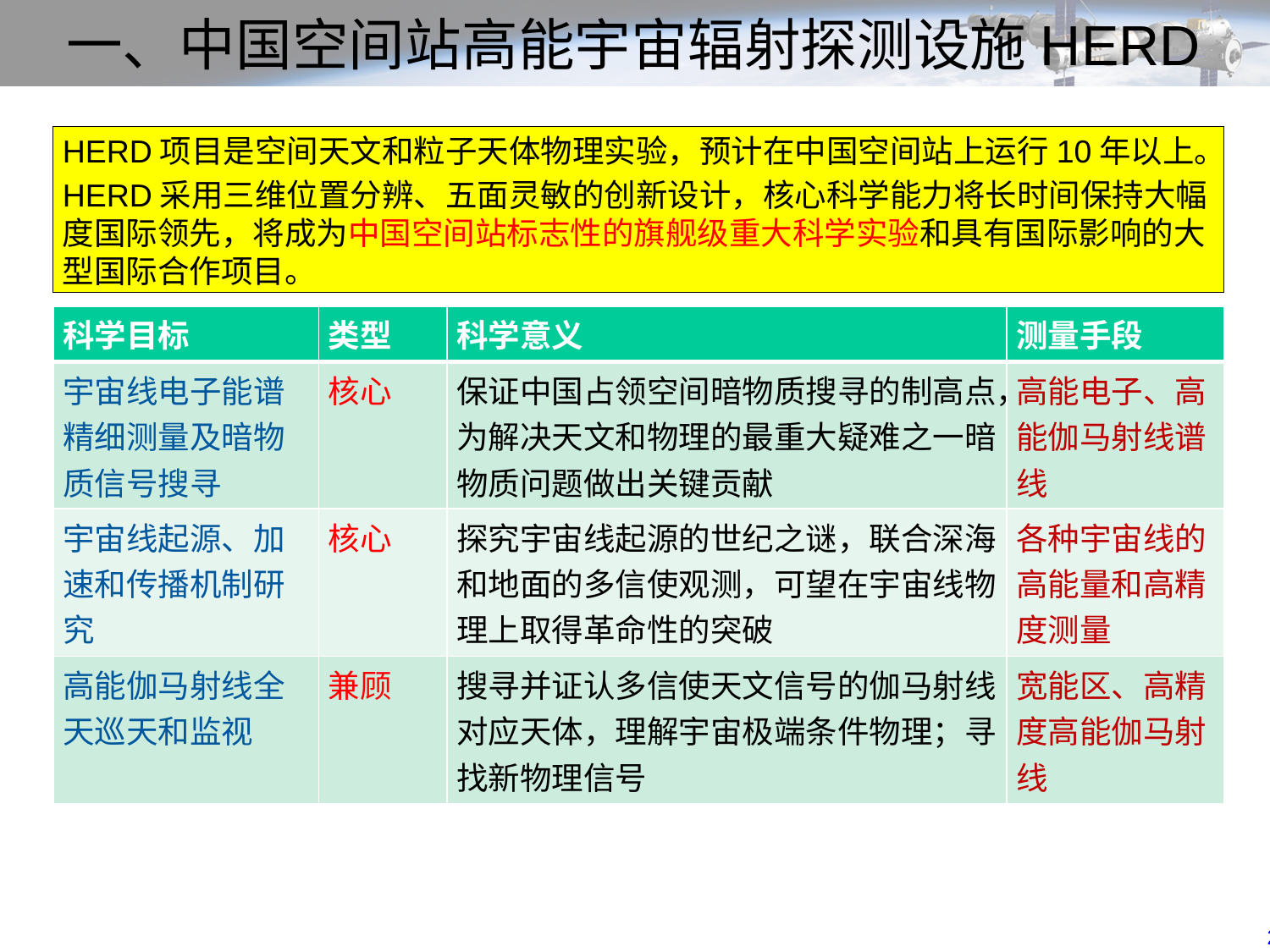

# 一、中国空间站高能宇宙辐射探测设施HERD
HERD项目是空间天文和粒子天体物理实验，预计在中国空间站上运行10年以上。
HERD采用三维位置分辨、五面灵敏的创新设计，核心科学能力将长时间保持大幅度国际领先，将成为中国空间站标志性的旗舰级重大科学实验和具有国际影响的大型国际合作项目。
| 科学目标 | 类型 | 科学意义 | 测量手段 |
| --- | --- | --- | --- |
| 宇宙线电子能谱精细测量及暗物质信号搜寻 | 核心 | 保证中国占领空间暗物质搜寻的制高点，为解决天文和物理的最重大疑难之一暗物质问题做出关键贡献 | 高能电子、高能伽马射线谱线 |
| 宇宙线起源、加速和传播机制研究 | 核心 | 探究宇宙线起源的世纪之谜，联合深海和地面的多信使观测，可望在宇宙线物理上取得革命性的突破 | 各种宇宙线的高能量和高精度测量 |
| 高能伽马射线全天巡天和监视 | 兼顾 | 搜寻并证认多信使天文信号的伽马射线对应天体，理解宇宙极端条件物理；寻找新物理信号 | 宽能区、高精度高能伽马射线 |